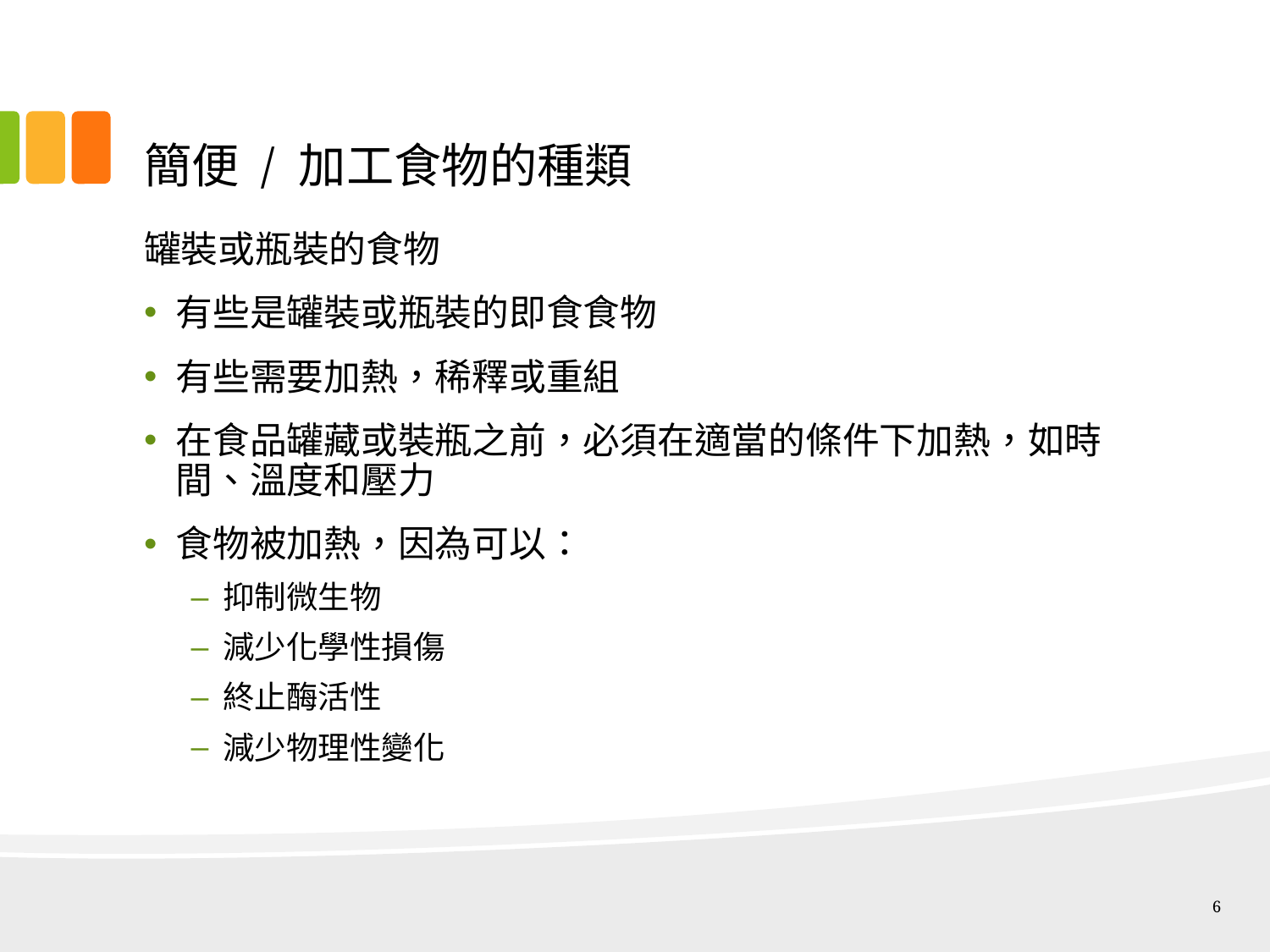

# 簡便 / 加工食物的種類
罐裝或瓶裝的食物
有些是罐裝或瓶裝的即食食物
有些需要加熱，稀釋或重組
在食品罐藏或裝瓶之前，必須在適當的條件下加熱，如時間、溫度和壓力
食物被加熱，因為可以：
抑制微生物
減少化學性損傷
終止酶活性
減少物理性變化
6